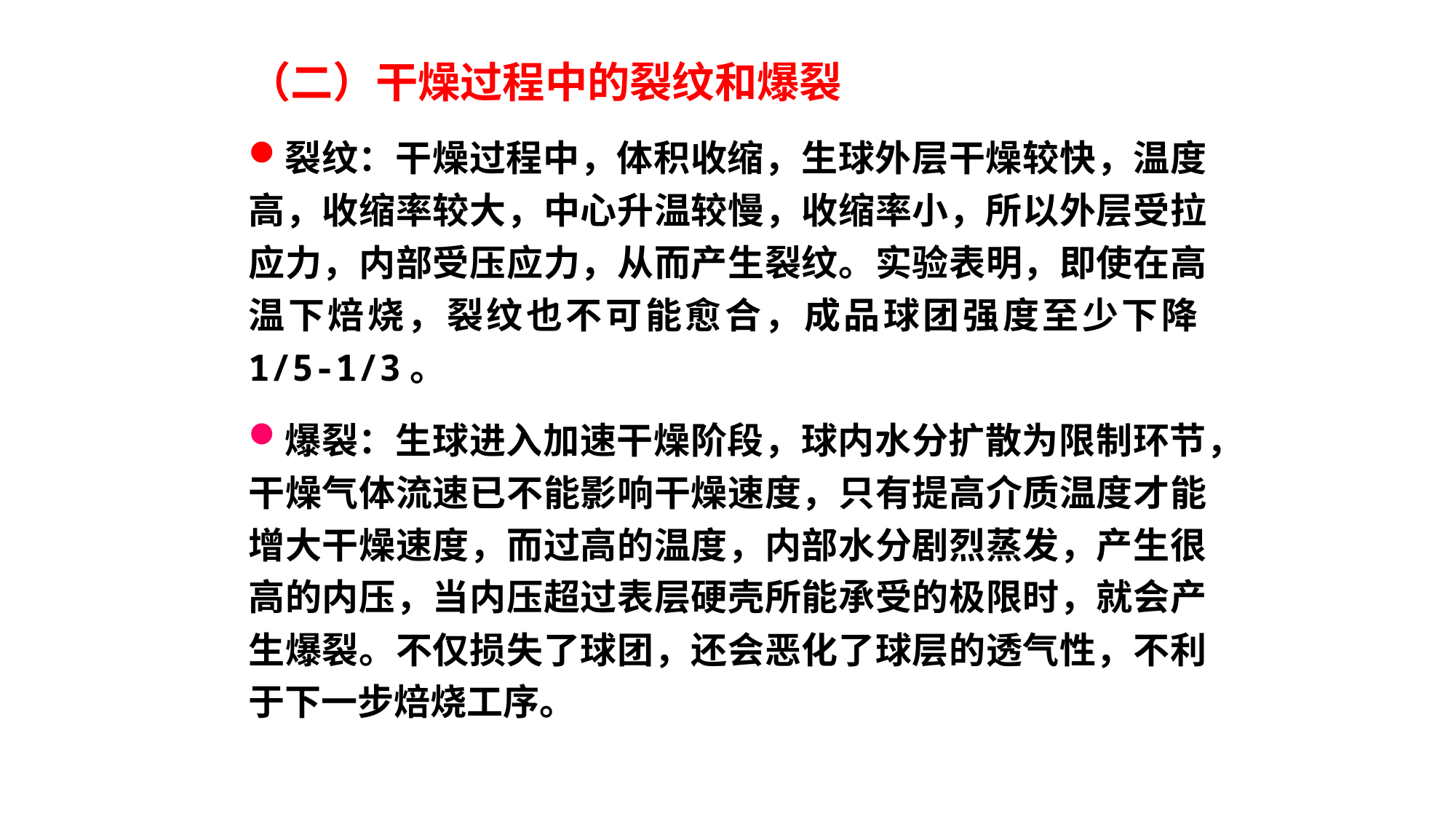

（二）干燥过程中的裂纹和爆裂
裂纹：干燥过程中，体积收缩，生球外层干燥较快，温度高，收缩率较大，中心升温较慢，收缩率小，所以外层受拉应力，内部受压应力，从而产生裂纹。实验表明，即使在高温下焙烧，裂纹也不可能愈合，成品球团强度至少下降1/5-1/3。
爆裂：生球进入加速干燥阶段，球内水分扩散为限制环节，干燥气体流速已不能影响干燥速度，只有提高介质温度才能增大干燥速度，而过高的温度，内部水分剧烈蒸发，产生很高的内压，当内压超过表层硬壳所能承受的极限时，就会产生爆裂。不仅损失了球团，还会恶化了球层的透气性，不利于下一步焙烧工序。
34